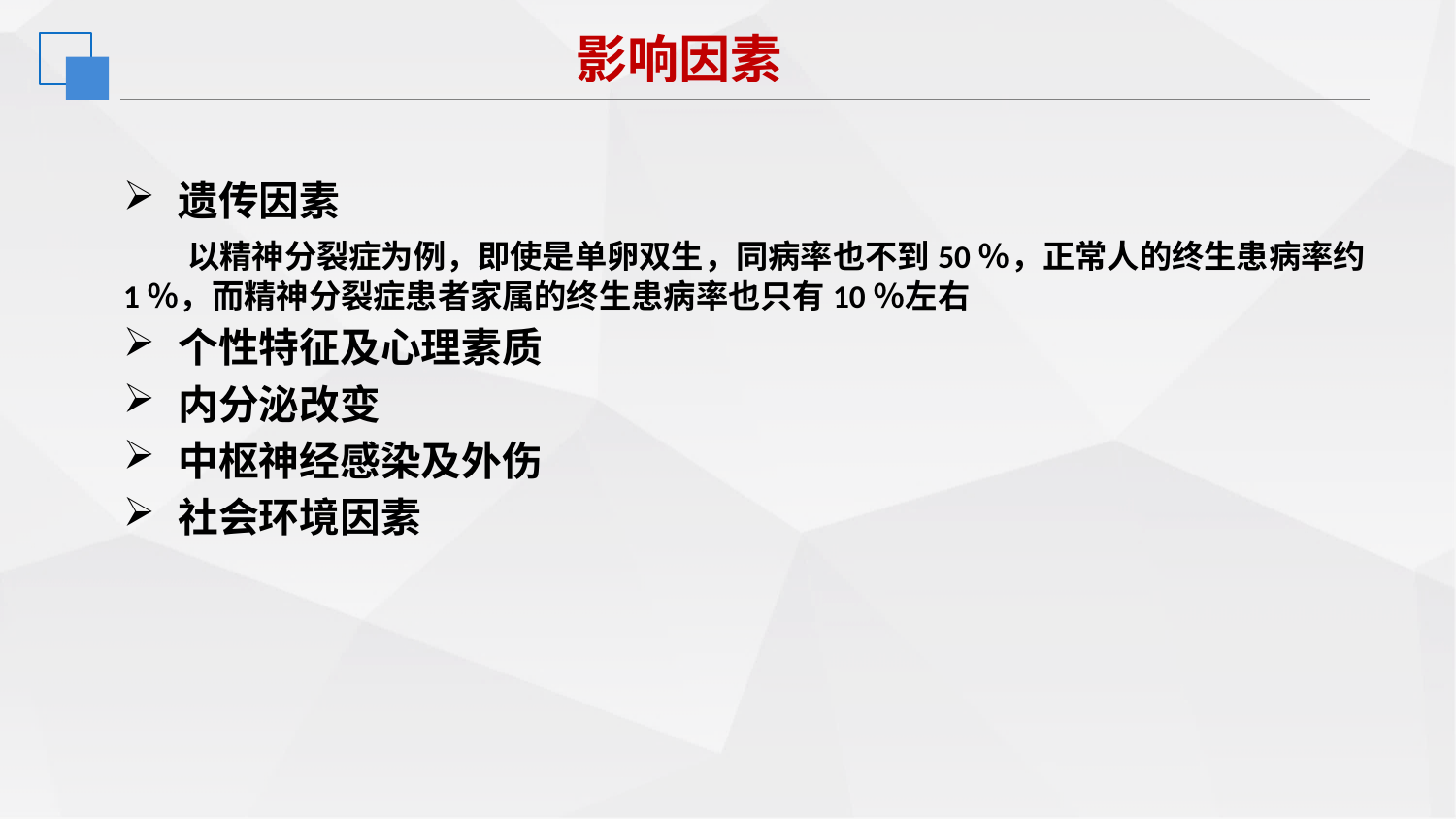

影响因素
遗传因素
       以精神分裂症为例，即使是单卵双生，同病率也不到50％，正常人的终生患病率约1％，而精神分裂症患者家属的终生患病率也只有10％左右
个性特征及心理素质
内分泌改变
中枢神经感染及外伤
社会环境因素